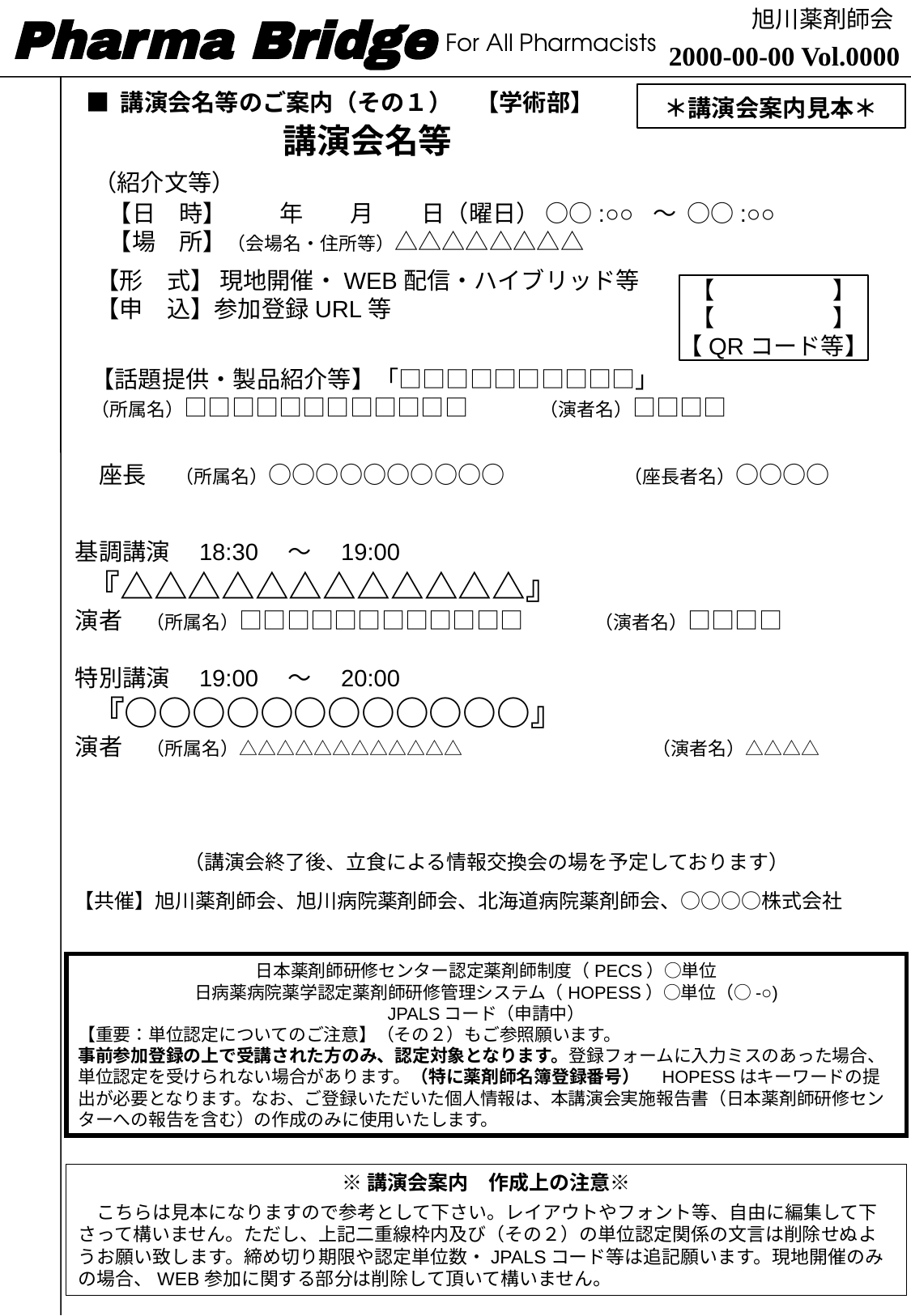

Pharma Bridge

旭川薬剤師会
For All Pharmacists
2000-00-00 Vol.0000

■ 講演会名等のご案内（その１）　【学術部】
＊講演会案内見本＊
講演会名等
（紹介文等）
【日　時】 　　年　　月　　日（曜日） ○○:○○  ～  ○○:○○
【場　所】（会場名・住所等）△△△△△△△△
【形　式】 現地開催・WEB配信・ハイブリッド等
【申　込】参加登録URL等
【　　　　　】
【　　　　　】
【QRコード等】
【話題提供・製品紹介等】「□□□□□□□□□□」
（所属名）□□□□□□□□□□□□　　　（演者名）□□□□
　座長　 （所属名）○○○○○○○○○○　　　　　（座長者名）○○○○
基調講演　18:30　～　19:00
 『△△△△△△△△△△△△』
演者　（所属名）□□□□□□□□□□□□　　　（演者名）□□□□
特別講演　19:00　～　20:00
 『○○○○○○○○○○○○』
演者　（所属名）△△△△△△△△△△△△　　　　　　　　（演者名）△△△△
（講演会終了後、立食による情報交換会の場を予定しております）
【共催】旭川薬剤師会、旭川病院薬剤師会、北海道病院薬剤師会、○○○○株式会社

日本薬剤師研修センター認定薬剤師制度（PECS）○単位
日病薬病院薬学認定薬剤師研修管理システム（HOPESS）○単位（○-○)
JPALSコード（申請中）
【重要：単位認定についてのご注意】（その２）もご参照願います。
事前参加登録の上で受講された方のみ、認定対象となります。登録フォームに入力ミスのあった場合、単位認定を受けられない場合があります。（特に薬剤師名簿登録番号）　HOPESSはキーワードの提出が必要となります。なお、ご登録いただいた個人情報は、本講演会実施報告書（日本薬剤師研修センターへの報告を含む）の作成のみに使用いたします。
※講演会案内　作成上の注意※

　こちらは見本になりますので参考として下さい。レイアウトやフォント等、自由に編集して下さって構いません。ただし、上記二重線枠内及び（その２）の単位認定関係の文言は削除せぬようお願い致します。締め切り期限や認定単位数・JPALSコード等は追記願います。現地開催のみの場合、WEB参加に関する部分は削除して頂いて構いません。